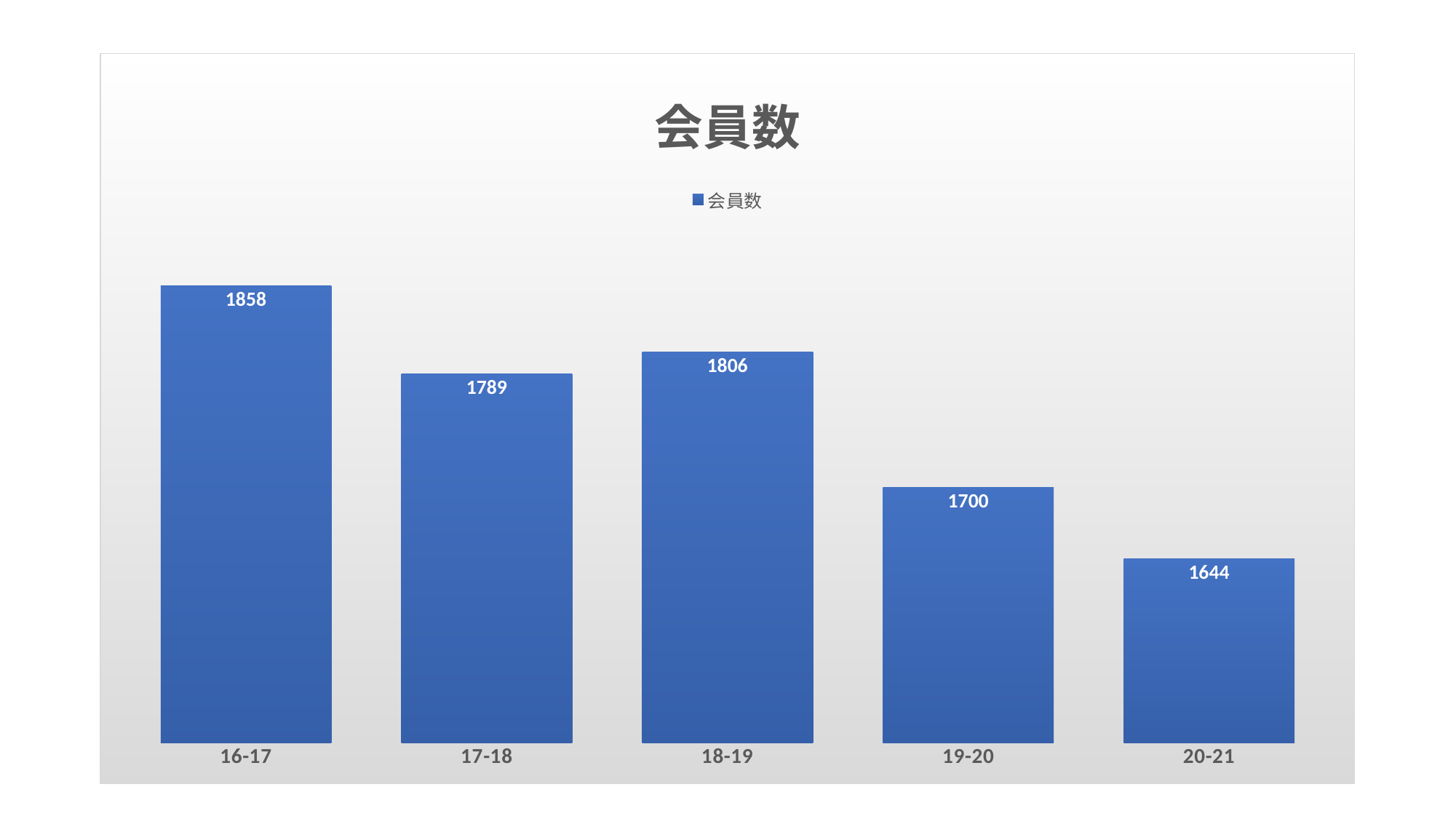

### Chart: 会員数

| Category | 会員数 |
|---|---|
| 16-17 | 1858.0 |
| 17-18 | 1789.0 |
| 18-19 | 1806.0 |
| 19-20 | 1700.0 |
| 20-21 | 1644.0 |